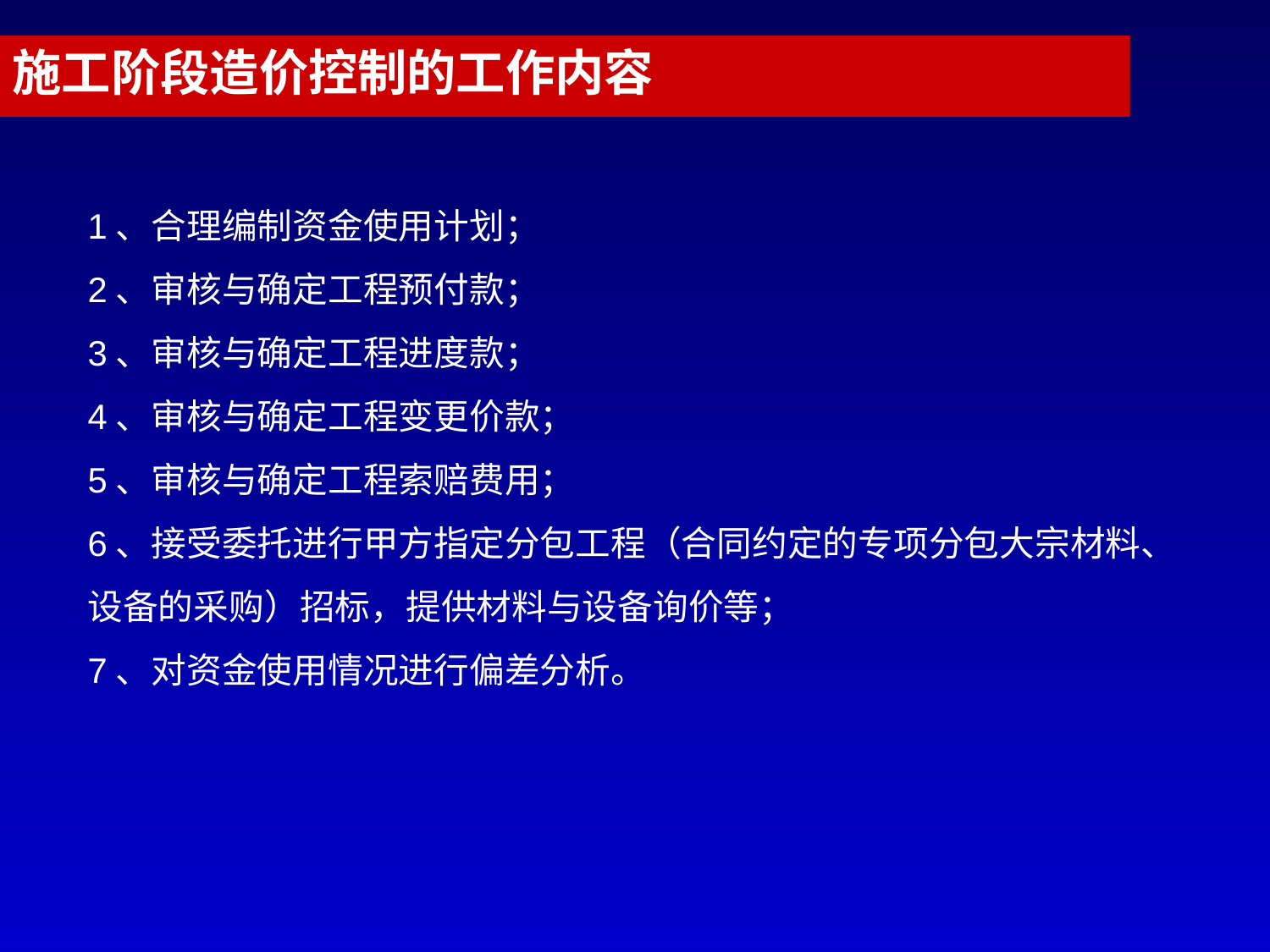

施工阶段造价控制的工作内容
1、合理编制资金使用计划；
2、审核与确定工程预付款；
3、审核与确定工程进度款；
4、审核与确定工程变更价款；
5、审核与确定工程索赔费用；
6、接受委托进行甲方指定分包工程（合同约定的专项分包大宗材料、设备的采购）招标，提供材料与设备询价等；
7、对资金使用情况进行偏差分析。
97